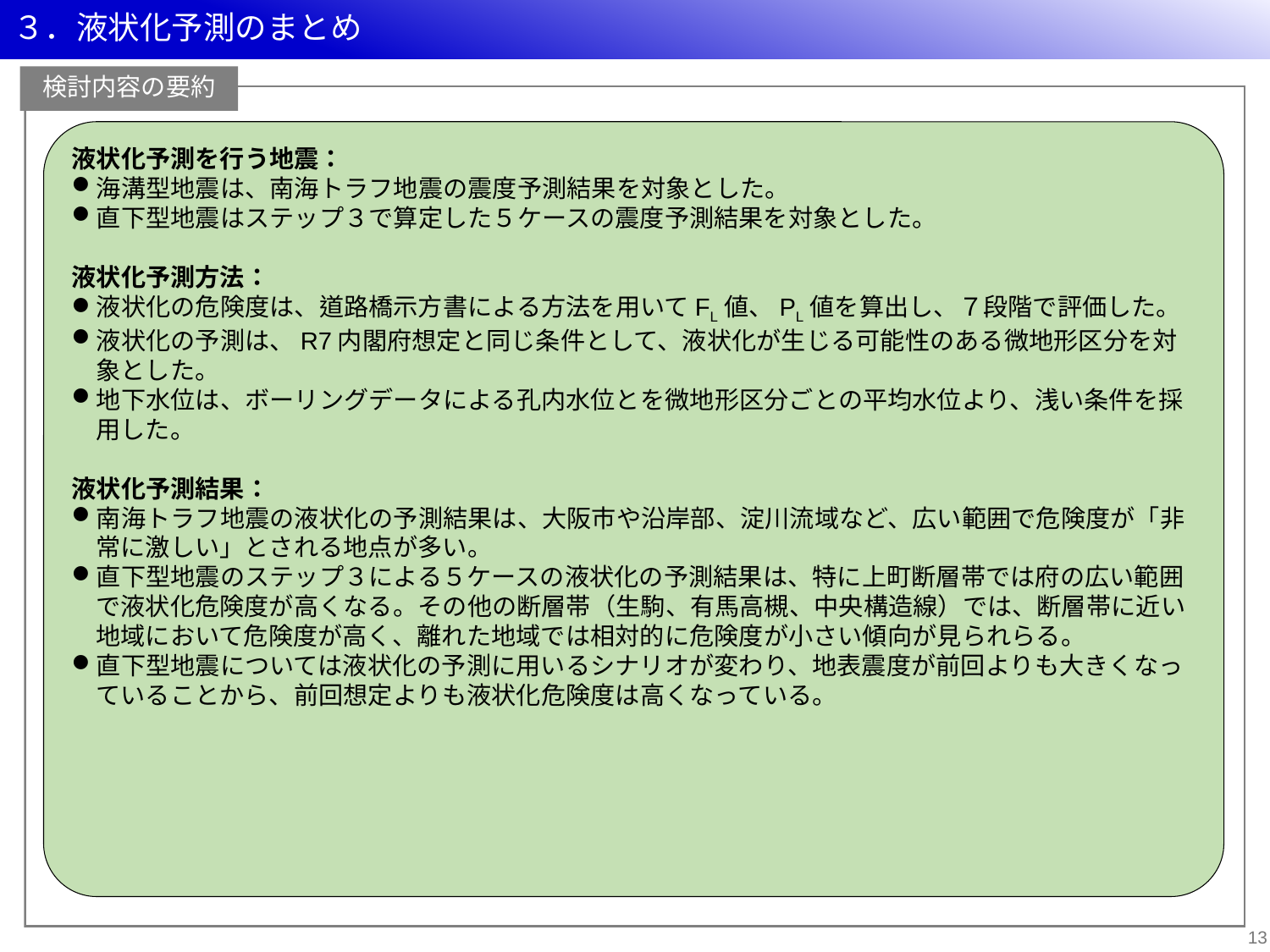

# ３．液状化予測のまとめ
検討内容の要約
液状化予測を行う地震：
海溝型地震は、南海トラフ地震の震度予測結果を対象とした。
直下型地震はステップ３で算定した５ケースの震度予測結果を対象とした。

液状化予測方法：
液状化の危険度は、道路橋示方書による方法を用いてFL値、PL値を算出し、７段階で評価した。
液状化の予測は、R7内閣府想定と同じ条件として、液状化が生じる可能性のある微地形区分を対象とした。
地下水位は、ボーリングデータによる孔内水位とを微地形区分ごとの平均水位より、浅い条件を採用した。

液状化予測結果：
南海トラフ地震の液状化の予測結果は、大阪市や沿岸部、淀川流域など、広い範囲で危険度が「非常に激しい」とされる地点が多い。
直下型地震のステップ３による５ケースの液状化の予測結果は、特に上町断層帯では府の広い範囲で液状化危険度が高くなる。その他の断層帯（生駒、有馬高槻、中央構造線）では、断層帯に近い地域において危険度が高く、離れた地域では相対的に危険度が小さい傾向が見られらる。
直下型地震については液状化の予測に用いるシナリオが変わり、地表震度が前回よりも大きくなっていることから、前回想定よりも液状化危険度は高くなっている。

13